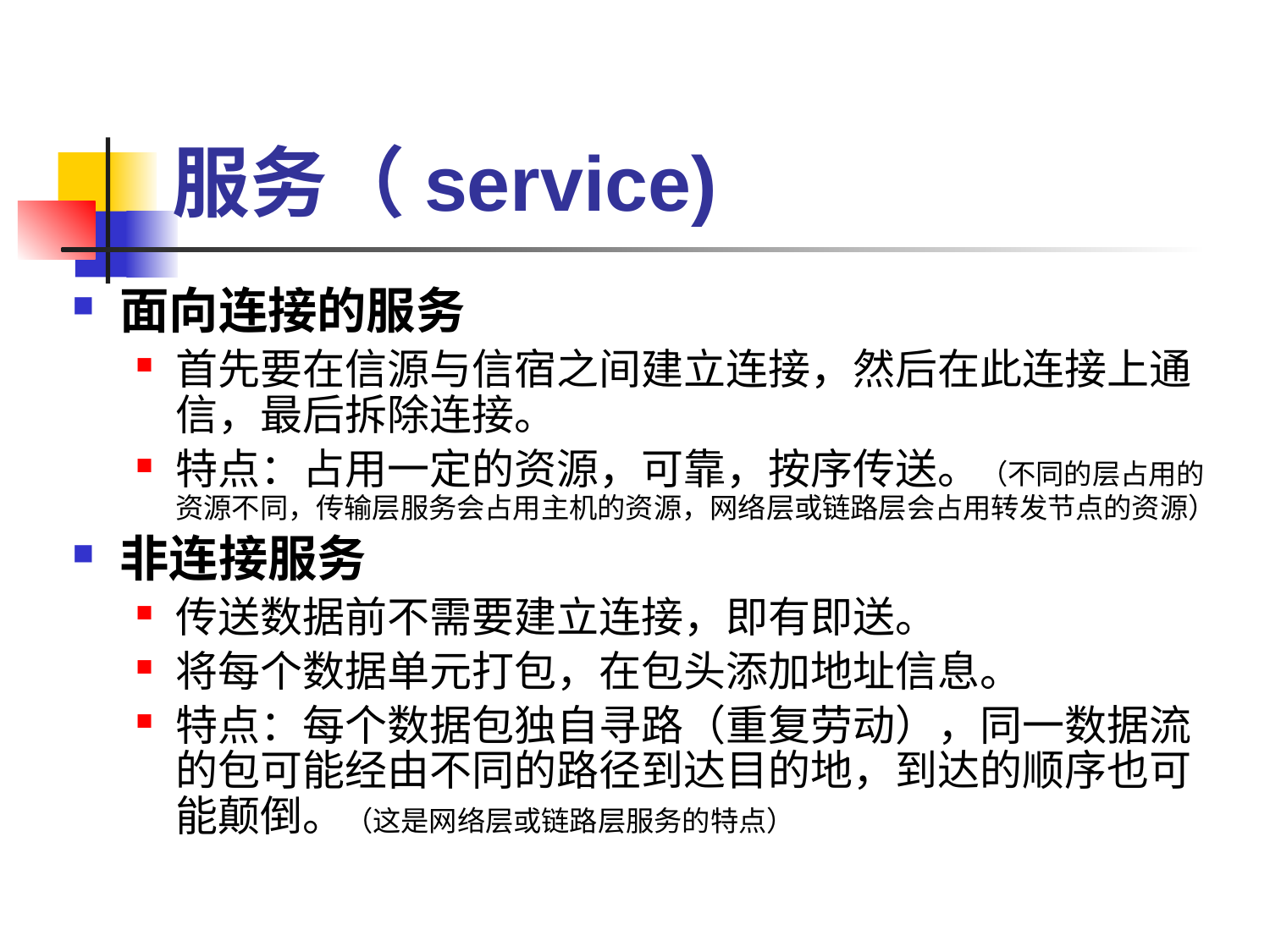

# 服务（service)
面向连接的服务
首先要在信源与信宿之间建立连接，然后在此连接上通信，最后拆除连接。
特点：占用一定的资源，可靠，按序传送。（不同的层占用的资源不同，传输层服务会占用主机的资源，网络层或链路层会占用转发节点的资源）
非连接服务
传送数据前不需要建立连接，即有即送。
将每个数据单元打包，在包头添加地址信息。
特点：每个数据包独自寻路（重复劳动），同一数据流的包可能经由不同的路径到达目的地，到达的顺序也可能颠倒。（这是网络层或链路层服务的特点）